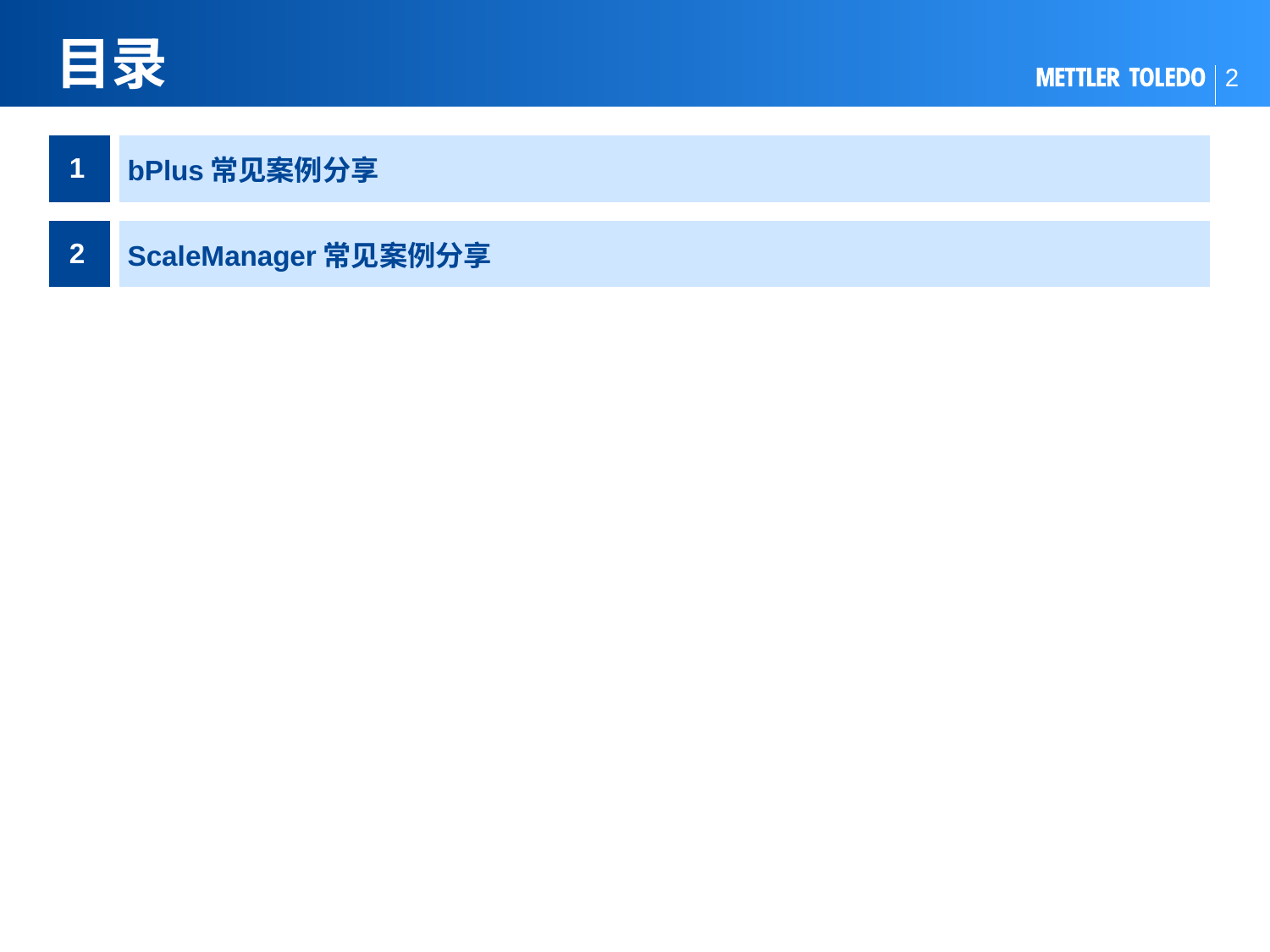

# 目录
2
| 1 | bPlus常见案例分享 |
| --- | --- |
| 2 | ScaleManager常见案例分享 |
| --- | --- |